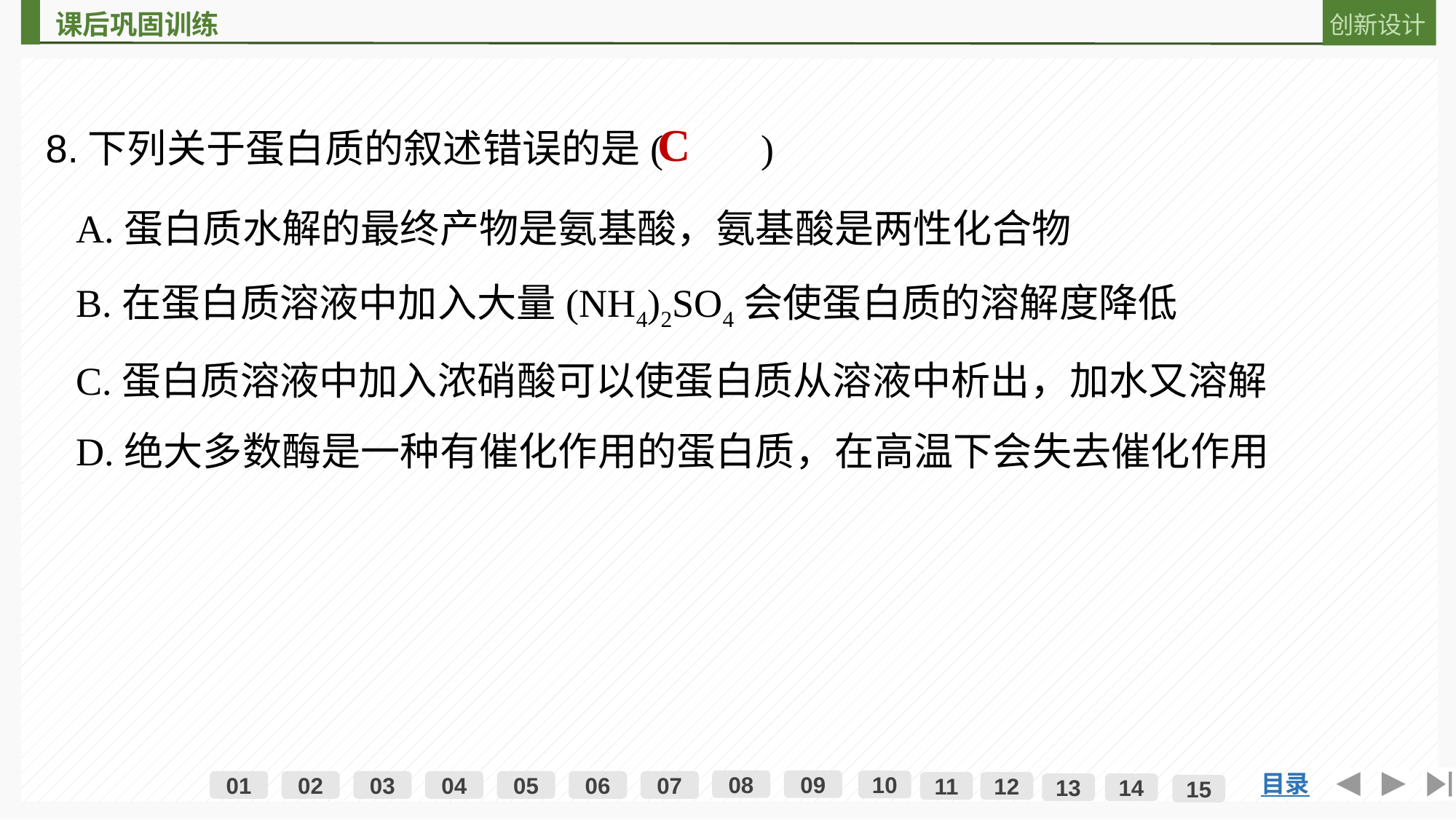

8.下列关于蛋白质的叙述错误的是(　　)
C
A.蛋白质水解的最终产物是氨基酸，氨基酸是两性化合物
B.在蛋白质溶液中加入大量(NH4)2SO4会使蛋白质的溶解度降低
C.蛋白质溶液中加入浓硝酸可以使蛋白质从溶液中析出，加水又溶解
D.绝大多数酶是一种有催化作用的蛋白质，在高温下会失去催化作用